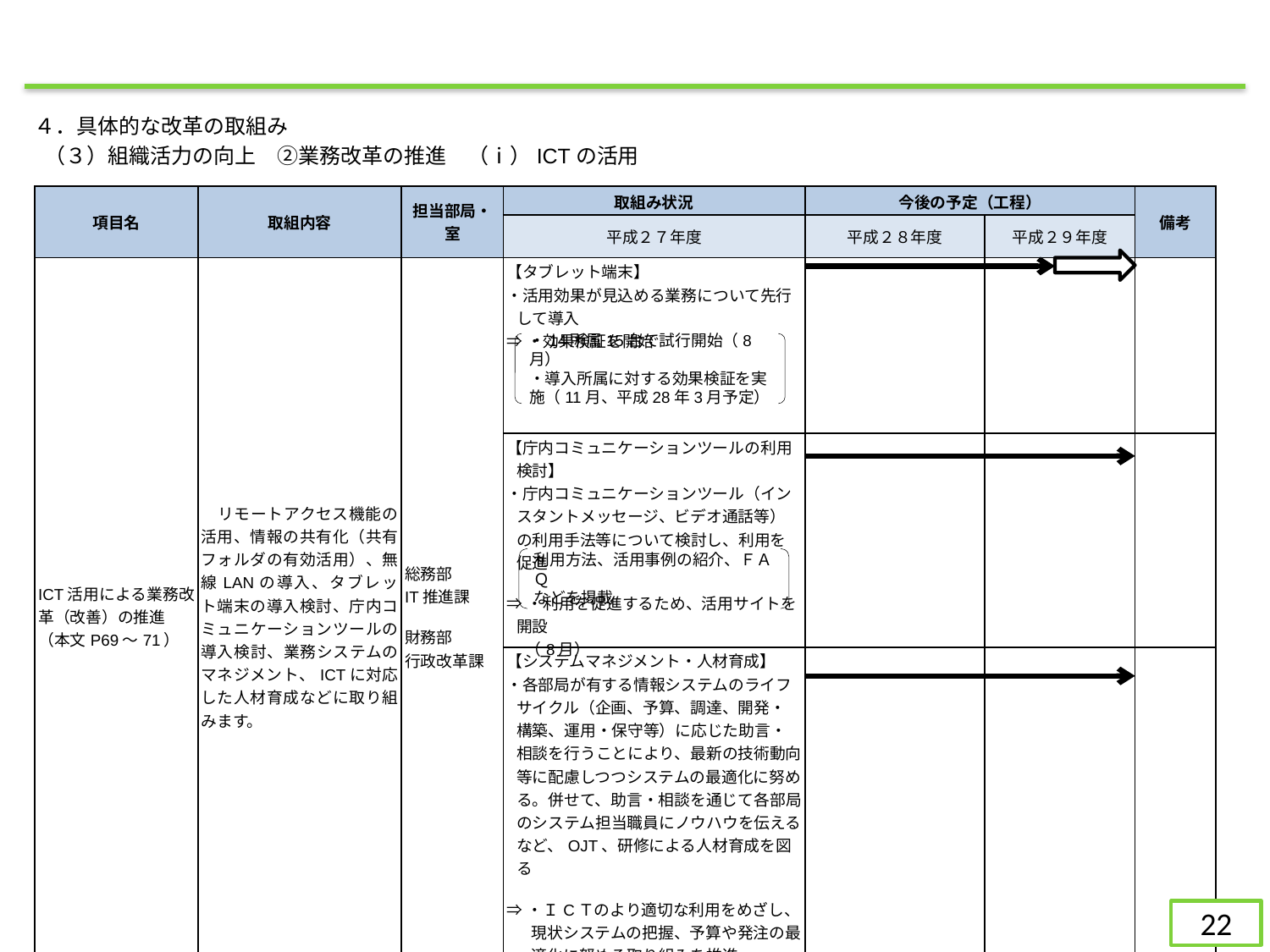

４．具体的な改革の取組み
（３）組織活力の向上　②業務改革の推進　（ⅰ）ICTの活用
| 項目名 | 取組内容 | 担当部局・室 | 取組み状況 | 今後の予定（工程） |  | 備考 |
| --- | --- | --- | --- | --- | --- | --- |
|  |  |  | 平成２７年度 | 平成２８年度 | 平成２９年度 |  |
| ICT活用による業務改革（改善）の推進 （本文P69～71） | リモートアクセス機能の活用、情報の共有化（共有フォルダの有効活用）、無線LANの導入、タブレット端末の導入検討、庁内コミュニケーションツールの導入検討、業務システムのマネジメント、ICTに対応した人材育成などに取り組みます。 | 総務部 IT推進課   財務部 行政改革課 | 【タブレット端末】 ・活用効果が見込める業務について先行して導入 ⇒・効果検証を開始 |  |  |  |
|  |  |  | 【庁内コミュニケーションツールの利用検討】 ・庁内コミュニケーションツール（インスタントメッセージ、ビデオ通話等）の利用手法等について検討し、利用を促進 ⇒・利用を促進するため、活用サイトを開設 （8月） |  |  |  |
|  |  |  | 【システムマネジメント・人材育成】 ・各部局が有する情報システムのライフサイクル（企画、予算、調達、開発・構築、運用・保守等）に応じた助言・相談を行うことにより、最新の技術動向等に配慮しつつシステムの最適化に努める。併せて、助言・相談を通じて各部局のシステム担当職員にノウハウを伝えるなど、OJT、研修による人材育成を図る ⇒・ＩCＴのより適切な利用をめざし、現状システムの把握、予算や発注の最適化に努める取り組みを推進 ・人材育成PTを設置（平成28年3月予定） |  |  |  |

・14所属15台で試行開始（8月）
・導入所属に対する効果検証を実施（11月、平成28年3月予定）
利用方法、活用事例の紹介、ＦＡＱ
などを掲載
22